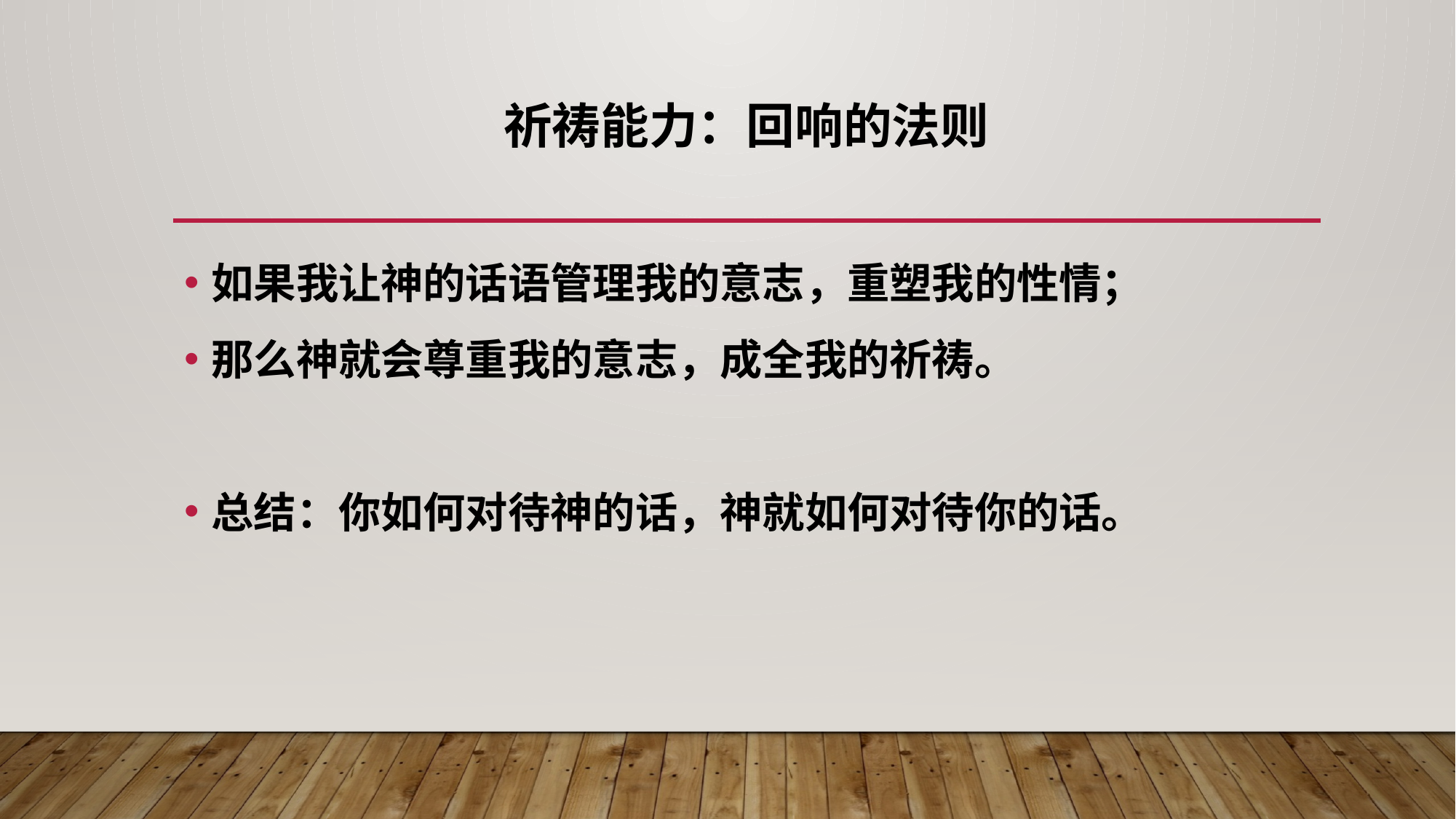

# 祈祷能力：回响的法则
如果我让神的话语管理我的意志，重塑我的性情；
那么神就会尊重我的意志，成全我的祈祷。

总结：你如何对待神的话，神就如何对待你的话。